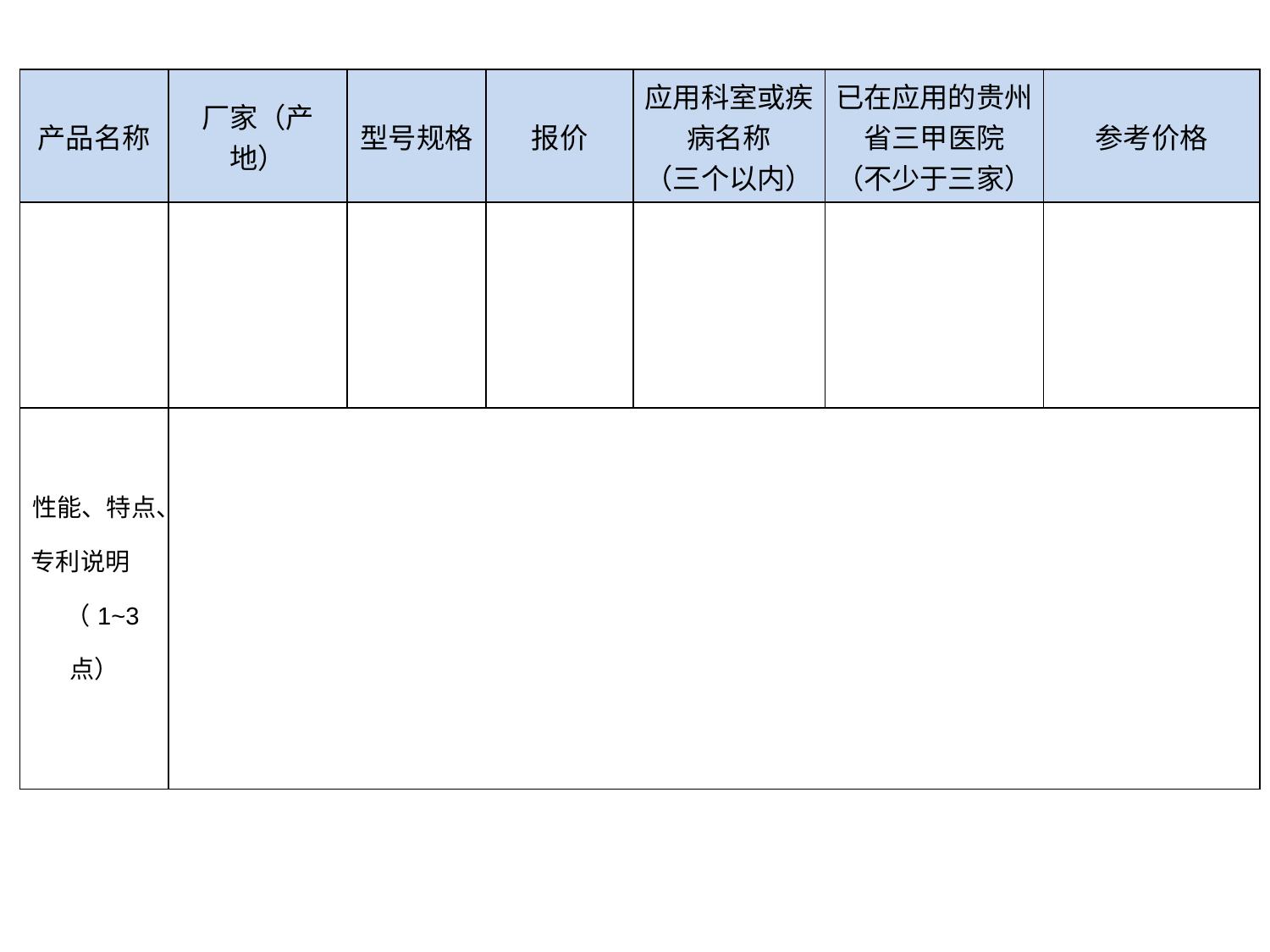

| 产品名称 | 厂家（产地） | 型号规格 | 报价 | 应用科室或疾病名称 （三个以内） | 已在应用的贵州省三甲医院 （不少于三家） | 参考价格 |
| --- | --- | --- | --- | --- | --- | --- |
|  |  |  |  |  |  |  |
| 性能、特点、专利说明 （1~3点） |  |  |  |  |  |  |